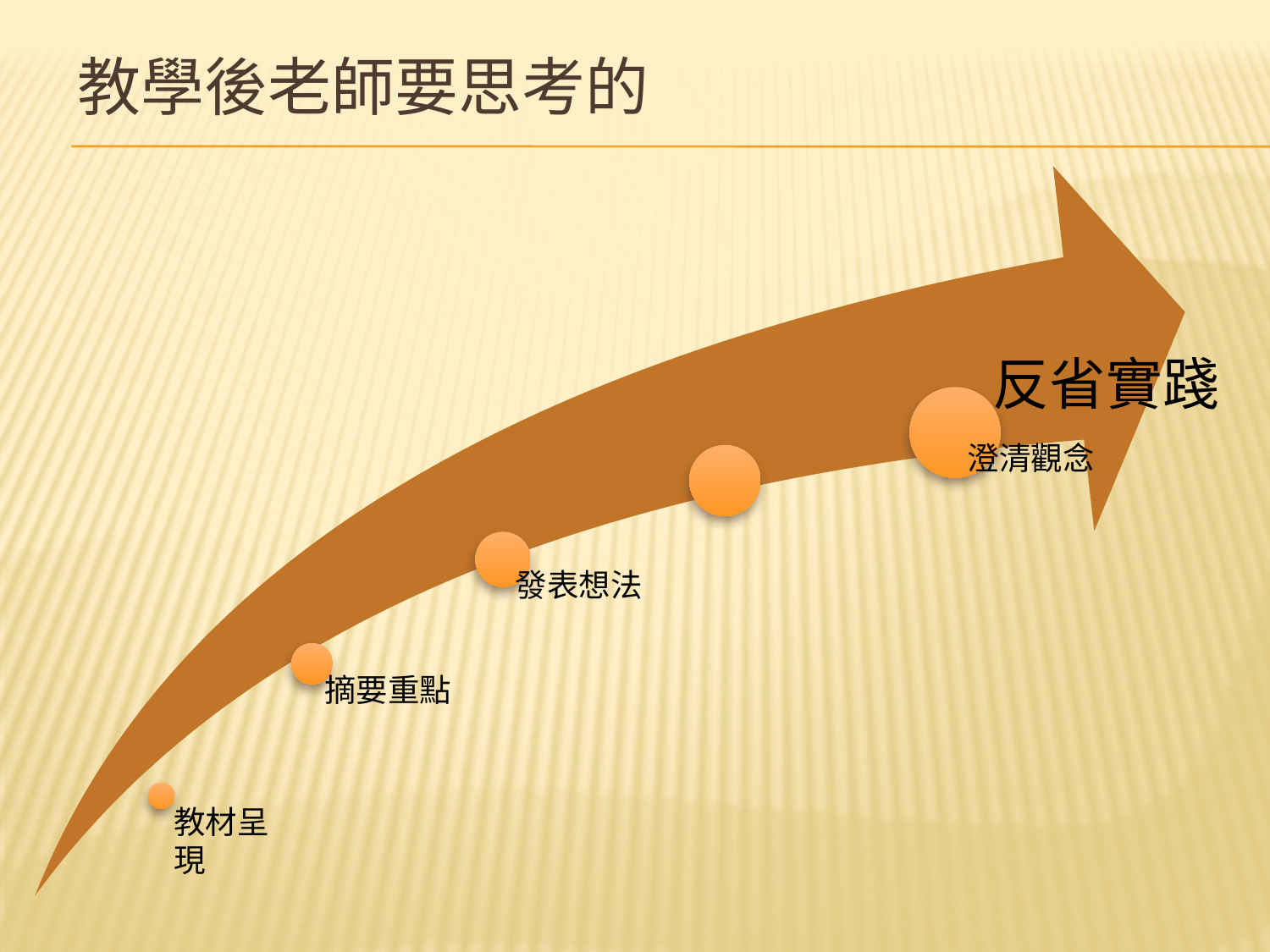

# 教學後老師要思考的
教材呈現
摘要重點
發表想法
澄清觀念

反省實踐